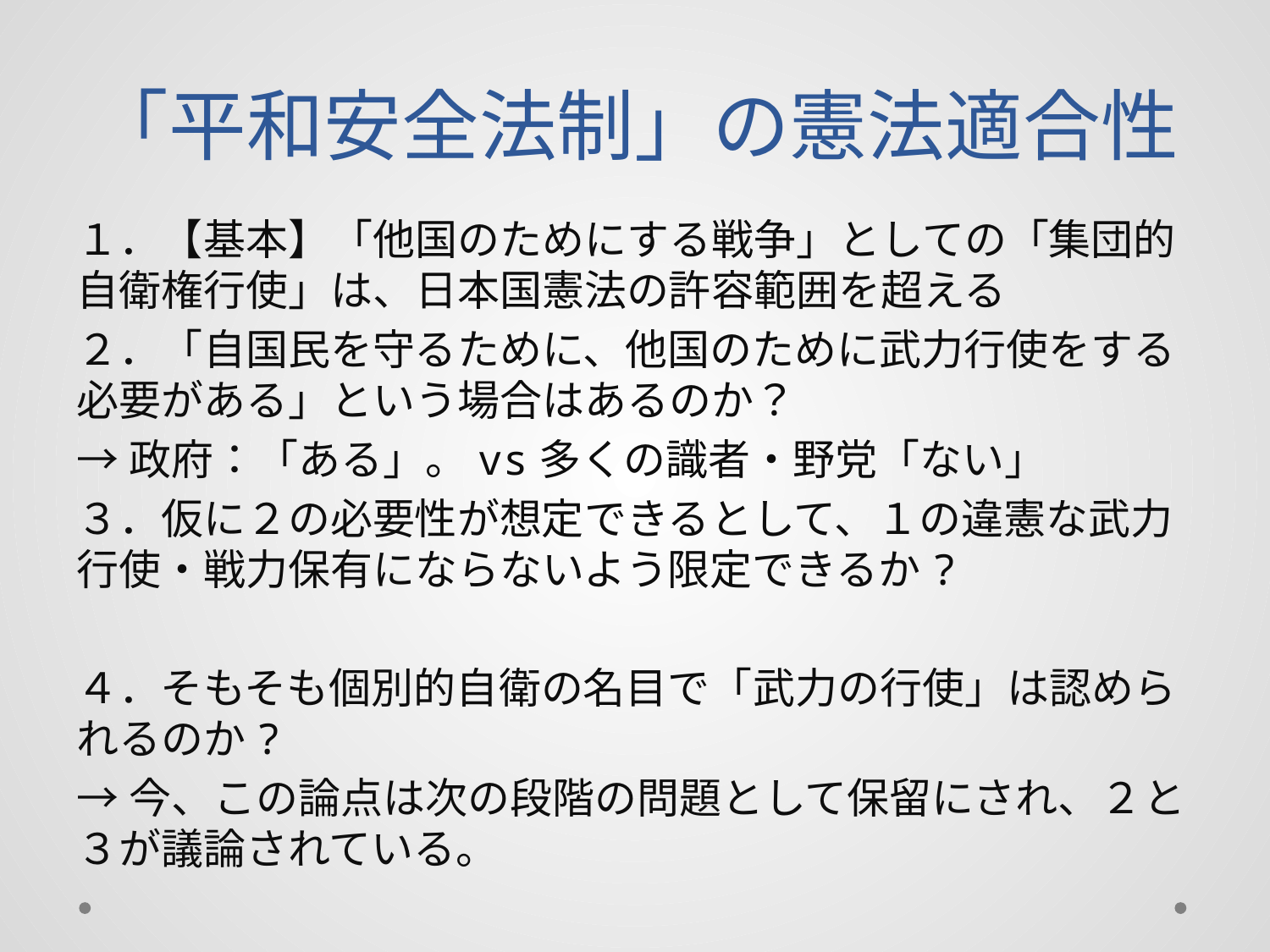

# 「平和安全法制」の憲法適合性
１．【基本】「他国のためにする戦争」としての「集団的自衛権行使」は、日本国憲法の許容範囲を超える
２．「自国民を守るために、他国のために武力行使をする必要がある」という場合はあるのか？
→政府：「ある」。vs多くの識者・野党「ない」
３．仮に２の必要性が想定できるとして、１の違憲な武力行使・戦力保有にならないよう限定できるか?

４．そもそも個別的自衛の名目で「武力の行使」は認められるのか?
→今、この論点は次の段階の問題として保留にされ、２と３が議論されている。